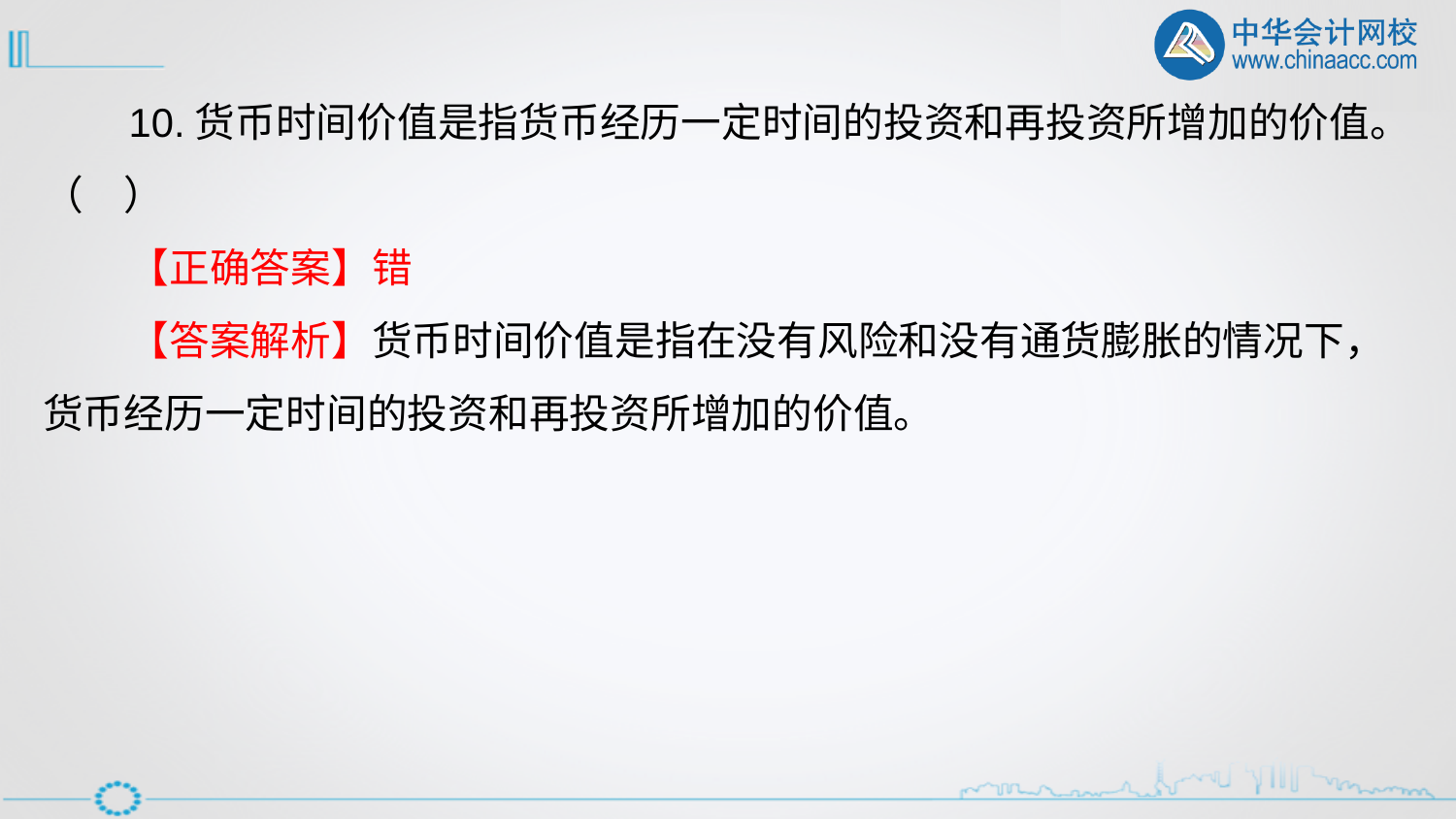

10.货币时间价值是指货币经历一定时间的投资和再投资所增加的价值。（　）
【正确答案】错
【答案解析】货币时间价值是指在没有风险和没有通货膨胀的情况下，货币经历一定时间的投资和再投资所增加的价值。